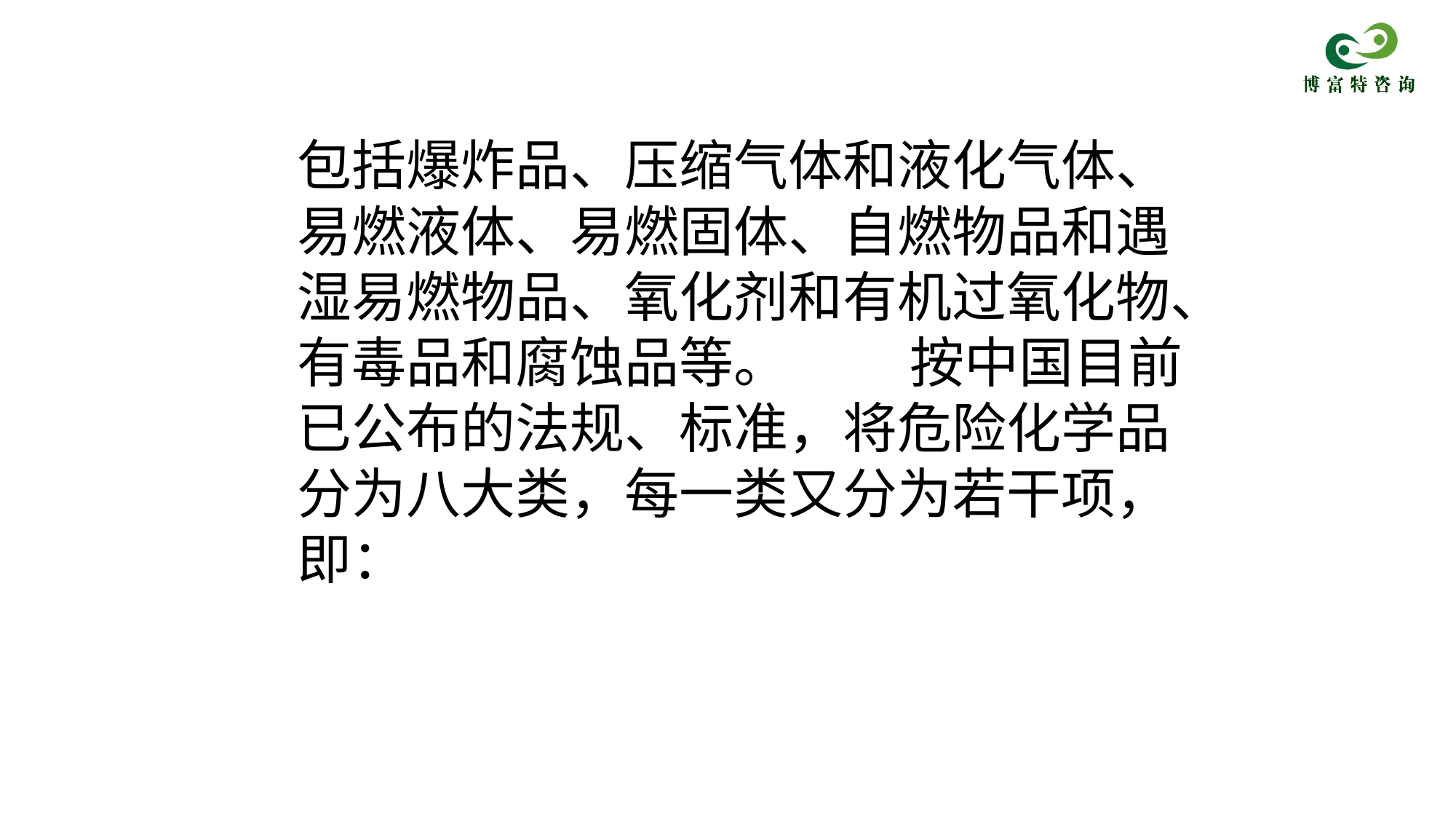

包括爆炸品、压缩气体和液化气体、易燃液体、易燃固体、自燃物品和遇湿易燃物品、氧化剂和有机过氧化物、有毒品和腐蚀品等。 　　按中国目前已公布的法规、标准，将危险化学品分为八大类，每一类又分为若干项，即：